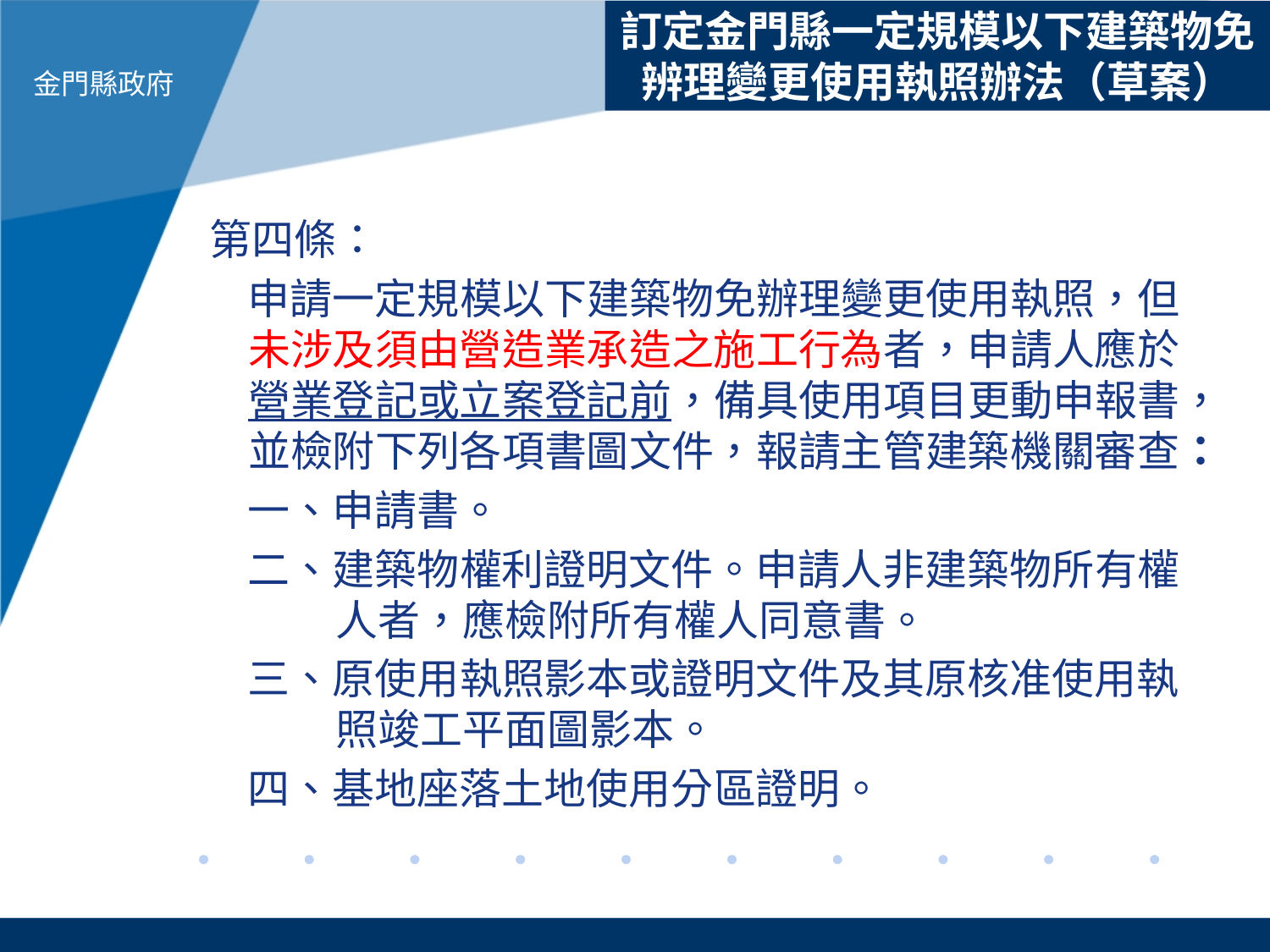

訂定金門縣一定規模以下建築物免辨理變更使用執照辦法（草案）
第四條：
申請一定規模以下建築物免辦理變更使用執照，但未涉及須由營造業承造之施工行為者，申請人應於營業登記或立案登記前，備具使用項目更動申報書，並檢附下列各項書圖文件，報請主管建築機關審查：
一、申請書。
二、建築物權利證明文件。申請人非建築物所有權人者，應檢附所有權人同意書。
三、原使用執照影本或證明文件及其原核准使用執照竣工平面圖影本。
四、基地座落土地使用分區證明。